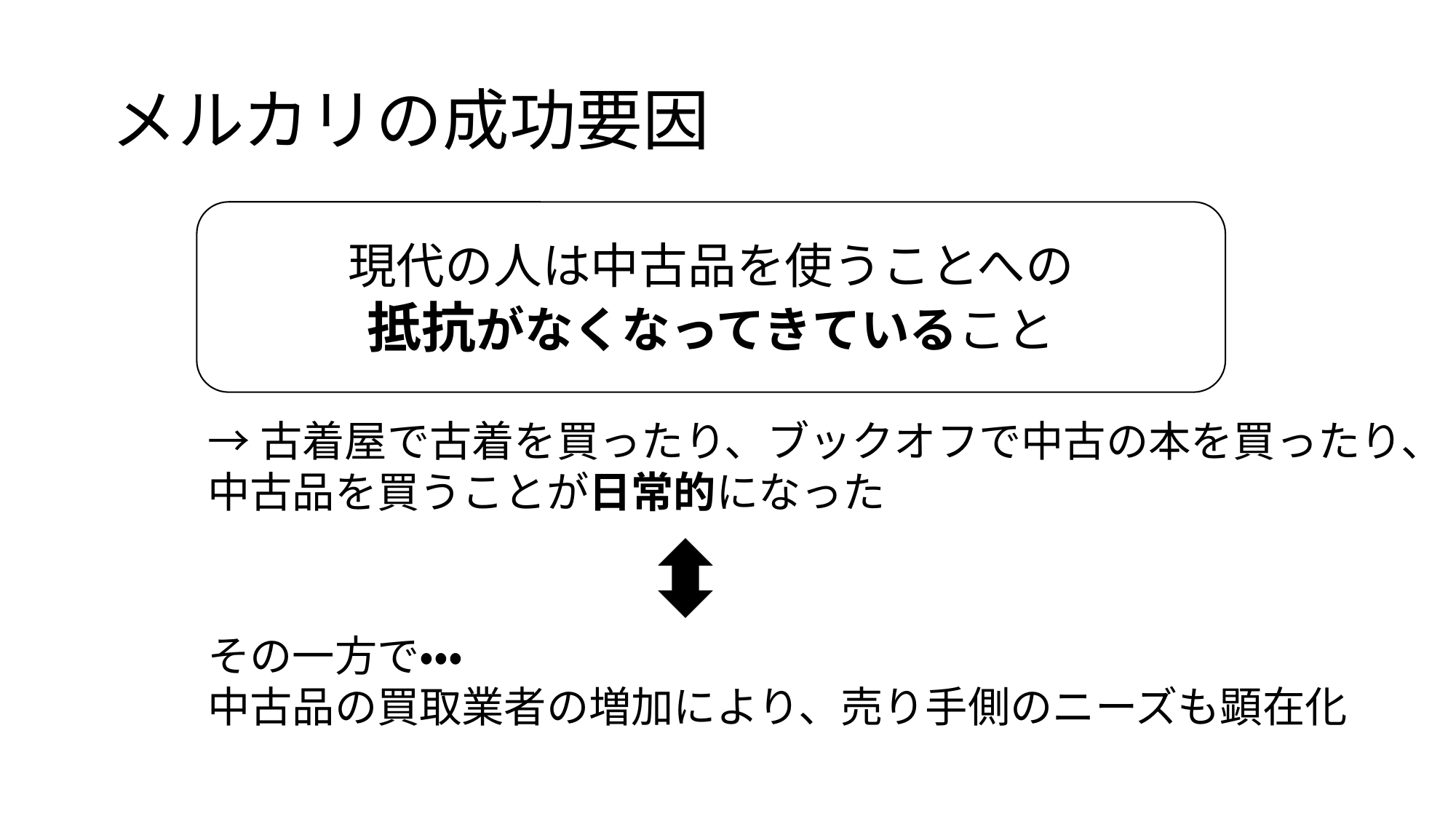

# メルカリの成功要因
現代の人は中古品を使うことへの
抵抗がなくなってきていること
→古着屋で古着を買ったり、ブックオフで中古の本を買ったり、中古品を買うことが日常的になった

その一方で・・・
中古品の買取業者の増加により、売り手側のニーズも顕在化